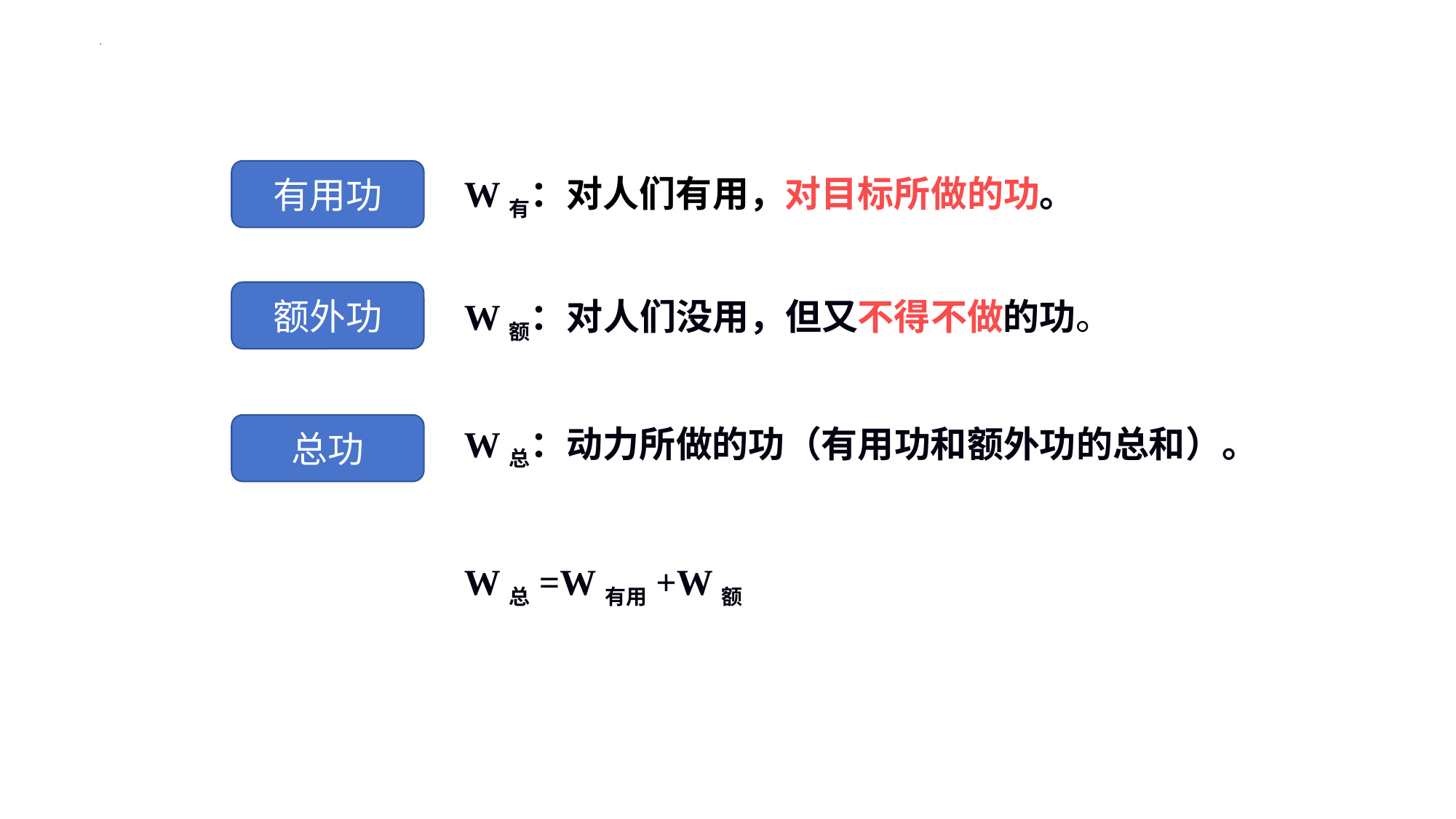

W有：对人们有用，对目标所做的功。
有用功
W额：对人们没用，但又不得不做的功。
额外功
W总：动力所做的功（有用功和额外功的总和）。
总功
W总=W有用+W额